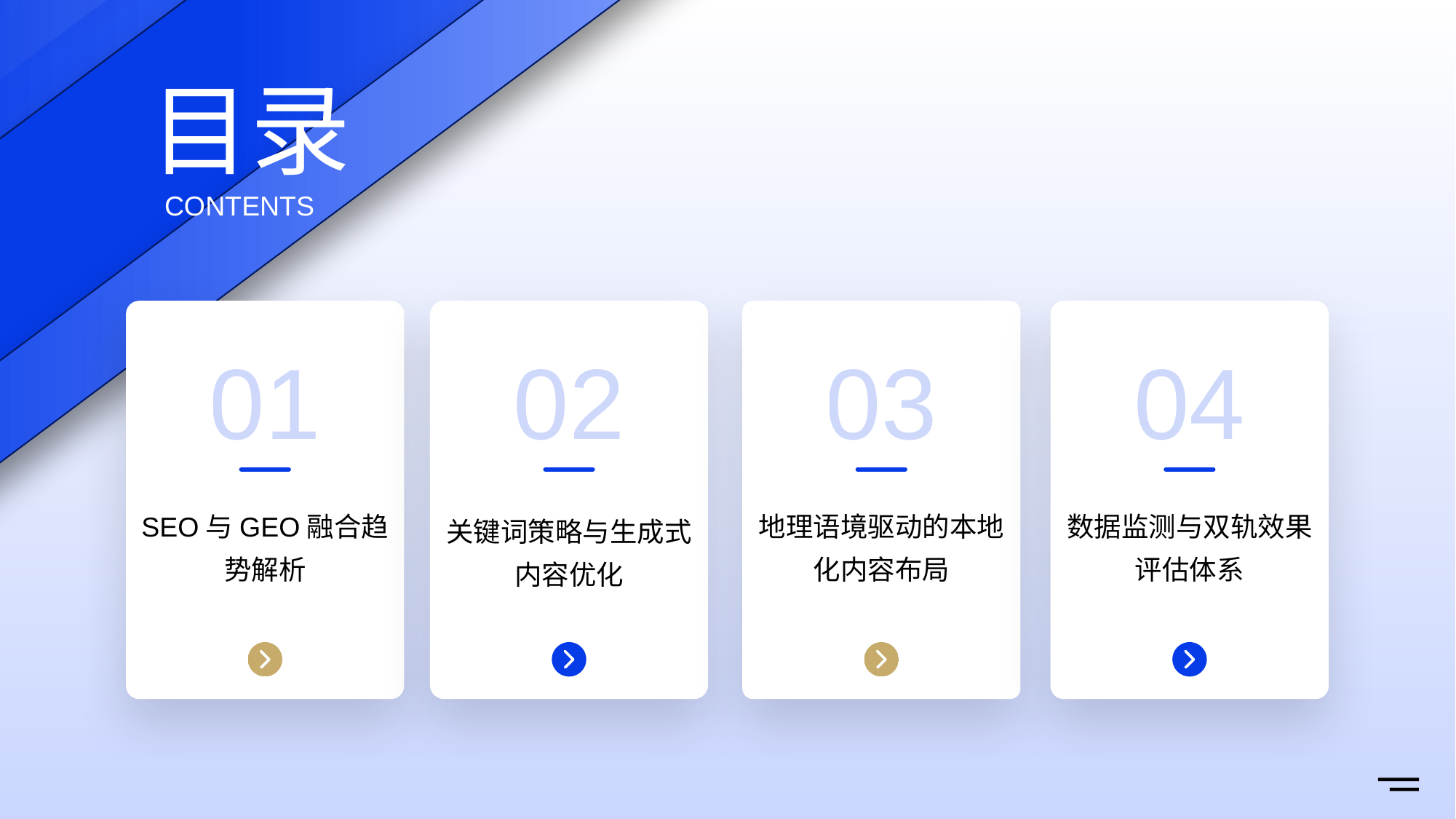

目录
CONTENTS

01
02
03
04
SEO与GEO融合趋势解析
地理语境驱动的本地化内容布局
数据监测与双轨效果评估体系
关键词策略与生成式内容优化